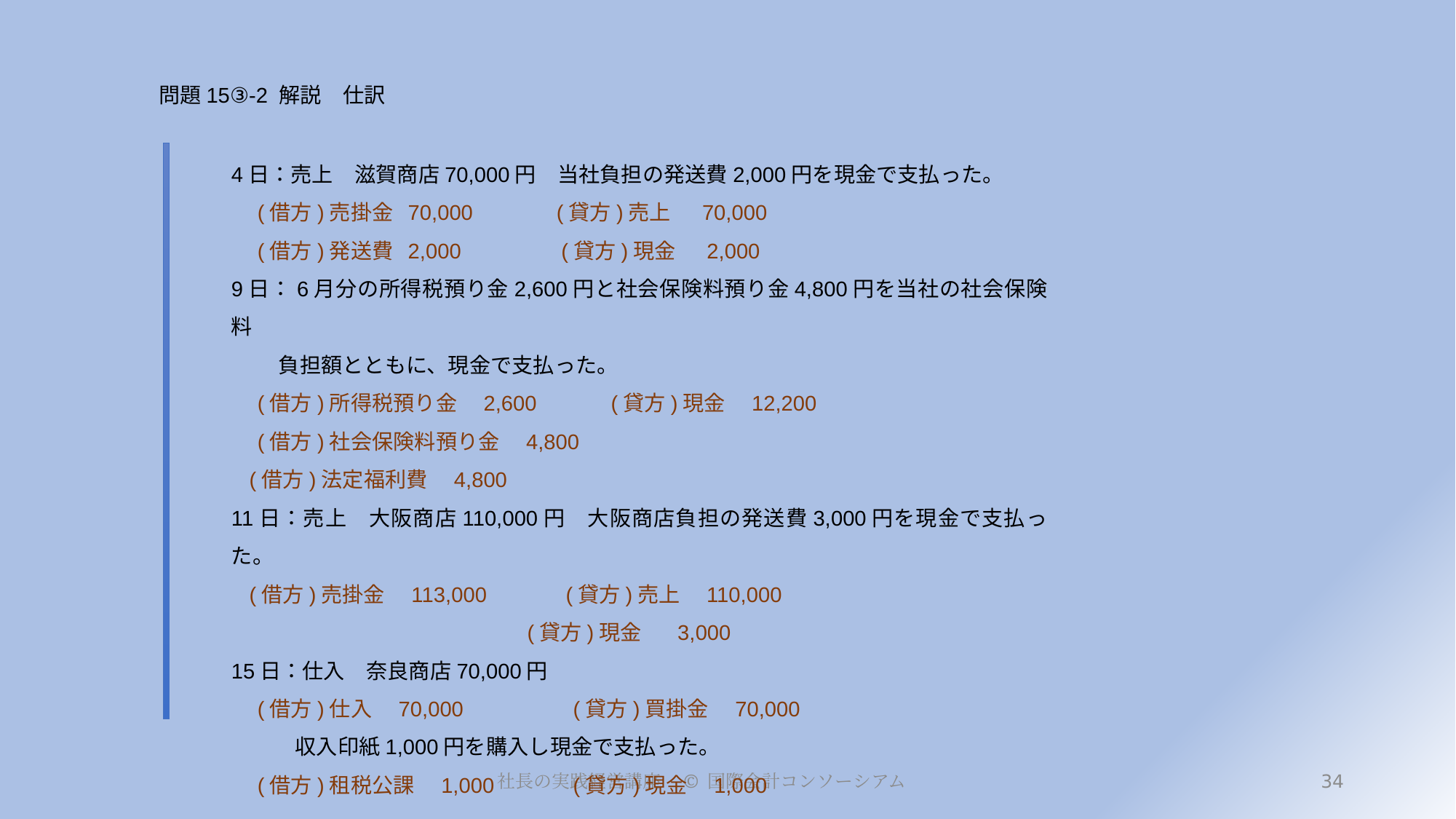

# 問題15③-2 解説　仕訳
4日：売上　滋賀商店70,000円　当社負担の発送費2,000円を現金で支払った。
　(借方)売掛金  70,000　　 　 (貸方)売上　 70,000
　(借方)発送費  2,000　　　 　(貸方)現金 　2,000
9日：6月分の所得税預り金2,600円と社会保険料預り金4,800円を当社の社会保険料
　　 負担額とともに、現金で支払った。
　(借方)所得税預り金　2,600　　　(貸方)現金　12,200
　(借方)社会保険料預り金　4,800
   (借方)法定福利費　4,800
11日：売上　大阪商店110,000円　大阪商店負担の発送費3,000円を現金で支払った。
   (借方)売掛金　113,000　　　 (貸方)売上　110,000
　　　　　　　　　　　　　   (貸方)現金　  3,000
15日：仕入　奈良商店70,000円
　(借方)仕入　70,000　　　　   (貸方)買掛金　70,000
　　　収入印紙1,000円を購入し現金で支払った。
　(借方)租税公課　1,000　　　 (貸方)現金　1,000

34
社長の実践経営講座　© 国際会計コンソーシアム